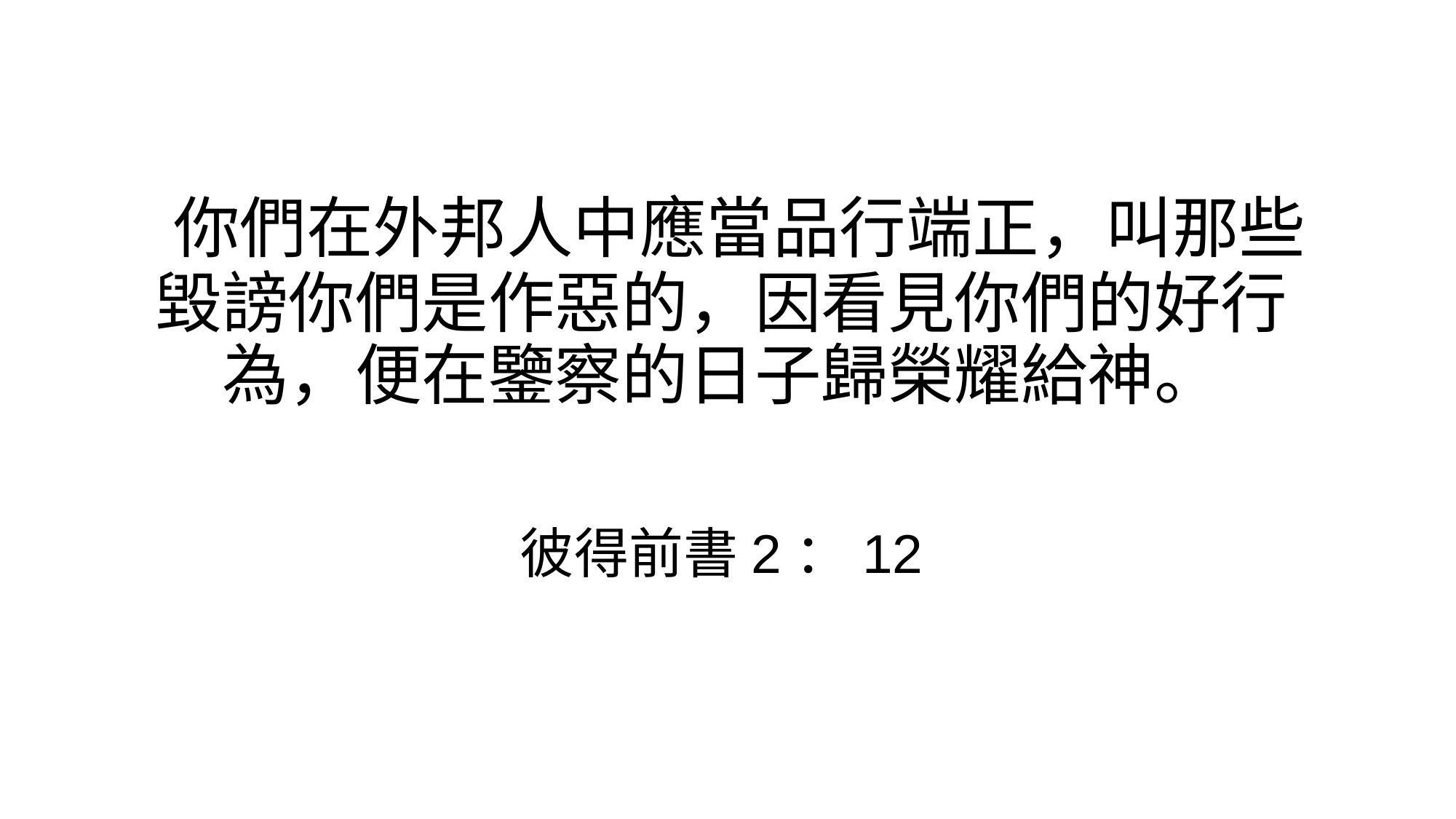

# 你們在外邦人中應當品行端正，叫那些毀謗你們是作惡的，因看見你們的好行為，便在鑒察的日子歸榮耀給神。
彼得前書2：12